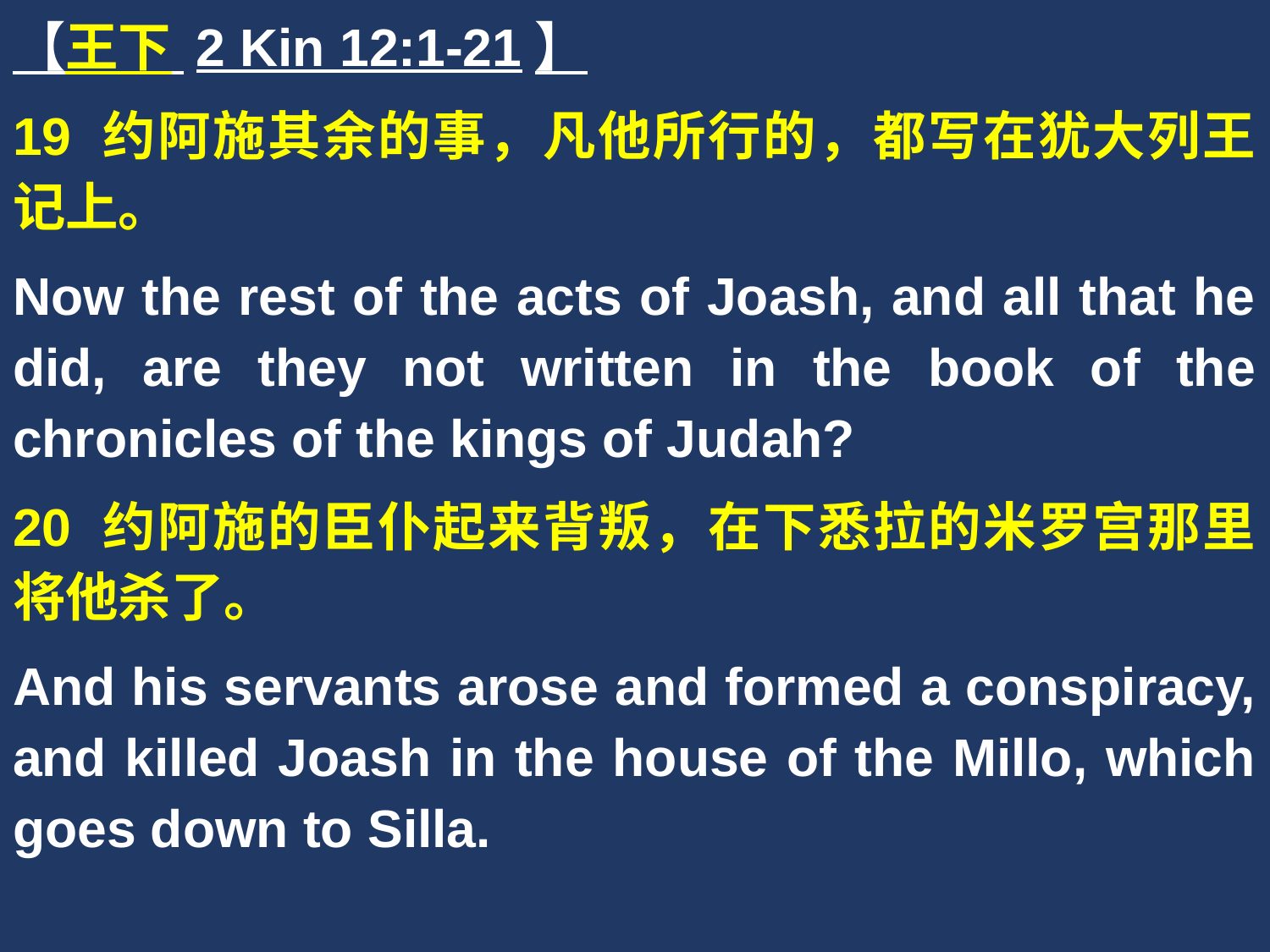

【王下 2 Kin 12:1-21】
19 约阿施其余的事，凡他所行的，都写在犹大列王记上。
Now the rest of the acts of Joash, and all that he did, are they not written in the book of the chronicles of the kings of Judah?
20 约阿施的臣仆起来背叛，在下悉拉的米罗宫那里将他杀了。
And his servants arose and formed a conspiracy, and killed Joash in the house of the Millo, which goes down to Silla.